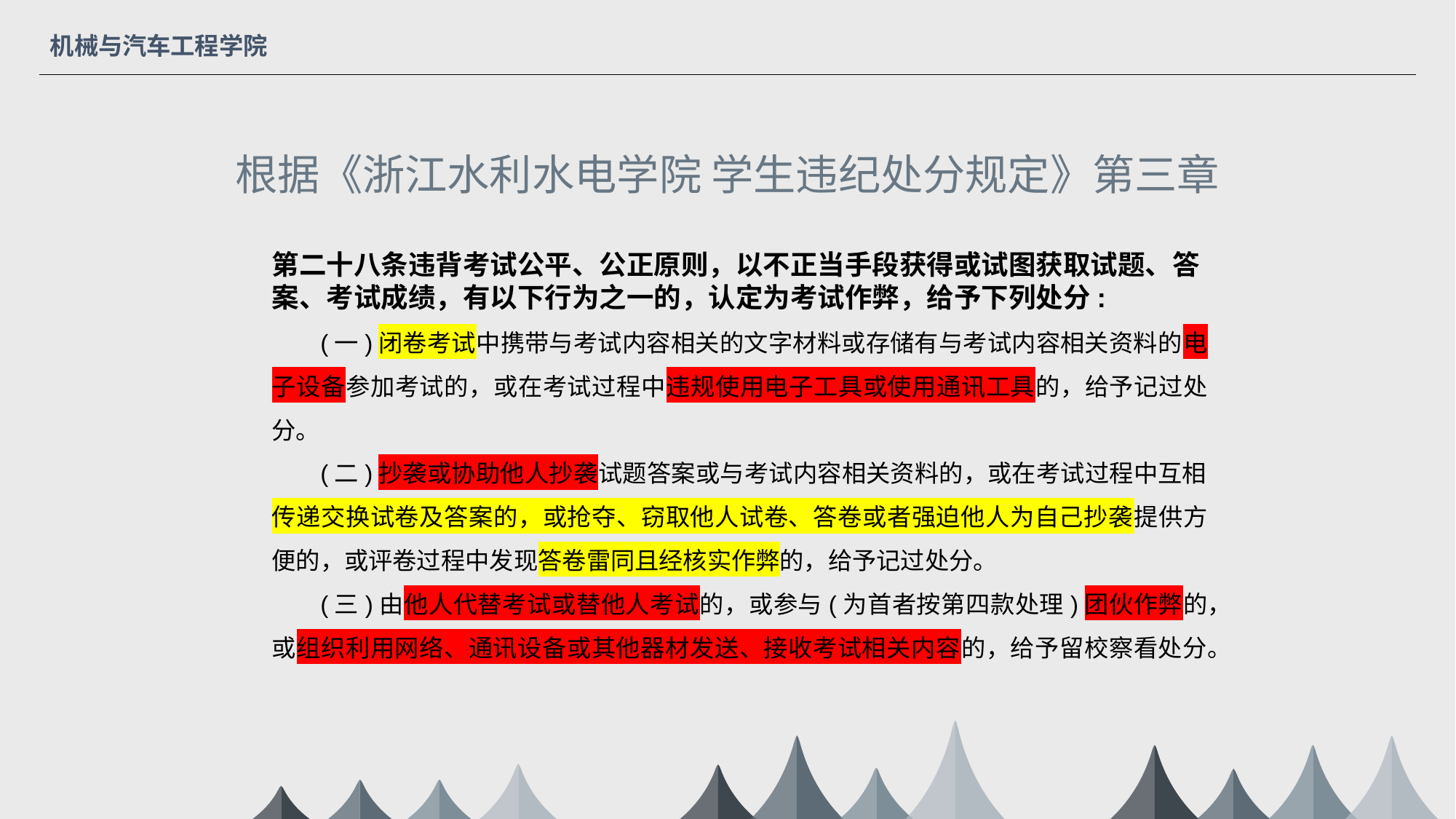

机械与汽车工程学院
根据《浙江水利水电学院 学生违纪处分规定》第三章
第二十八条违背考试公平、公正原则，以不正当手段获得或试图获取试题、答案、考试成绩，有以下行为之一的，认定为考试作弊，给予下列处分:
(一)闭卷考试中携带与考试内容相关的文字材料或存储有与考试内容相关资料的电子设备参加考试的，或在考试过程中违规使用电子工具或使用通讯工具的，给予记过处分。
(二)抄袭或协助他人抄袭试题答案或与考试内容相关资料的，或在考试过程中互相传递交换试卷及答案的，或抢夺、窃取他人试卷、答卷或者强迫他人为自己抄袭提供方便的，或评卷过程中发现答卷雷同且经核实作弊的，给予记过处分。
(三)由他人代替考试或替他人考试的，或参与(为首者按第四款处理)团伙作弊的，或组织利用网络、通讯设备或其他器材发送、接收考试相关内容的，给予留校察看处分。

Corn
Rice
Oat
Fish
Corn
Rice
Oat
Fish
Corn
Rice
Oat
Fish